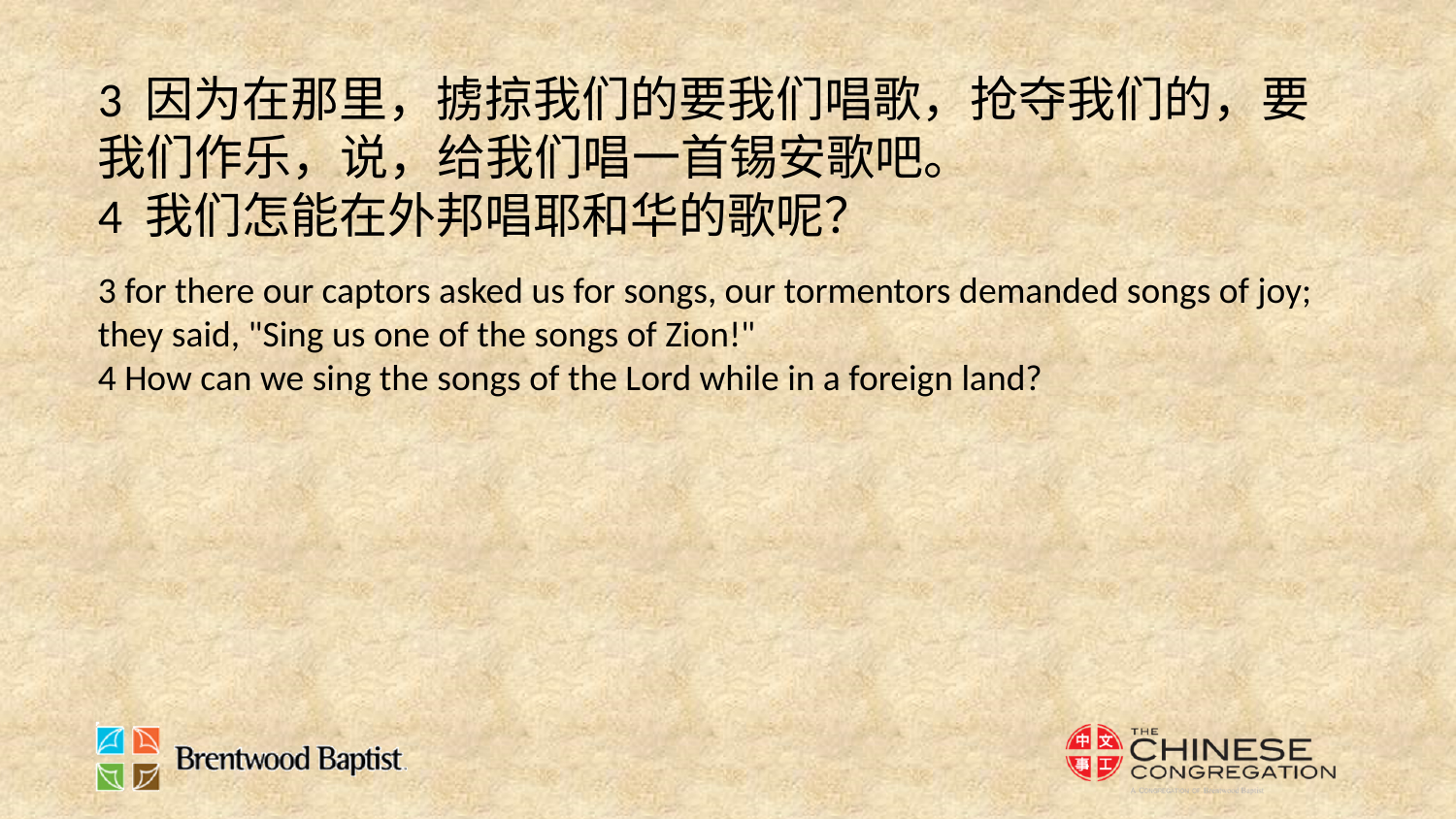

3 因为在那里，掳掠我们的要我们唱歌，抢夺我们的，要我们作乐，说，给我们唱一首锡安歌吧。
4 我们怎能在外邦唱耶和华的歌呢？

3 for there our captors asked us for songs, our tormentors demanded songs of joy; they said, "Sing us one of the songs of Zion!"
4 How can we sing the songs of the Lord while in a foreign land?